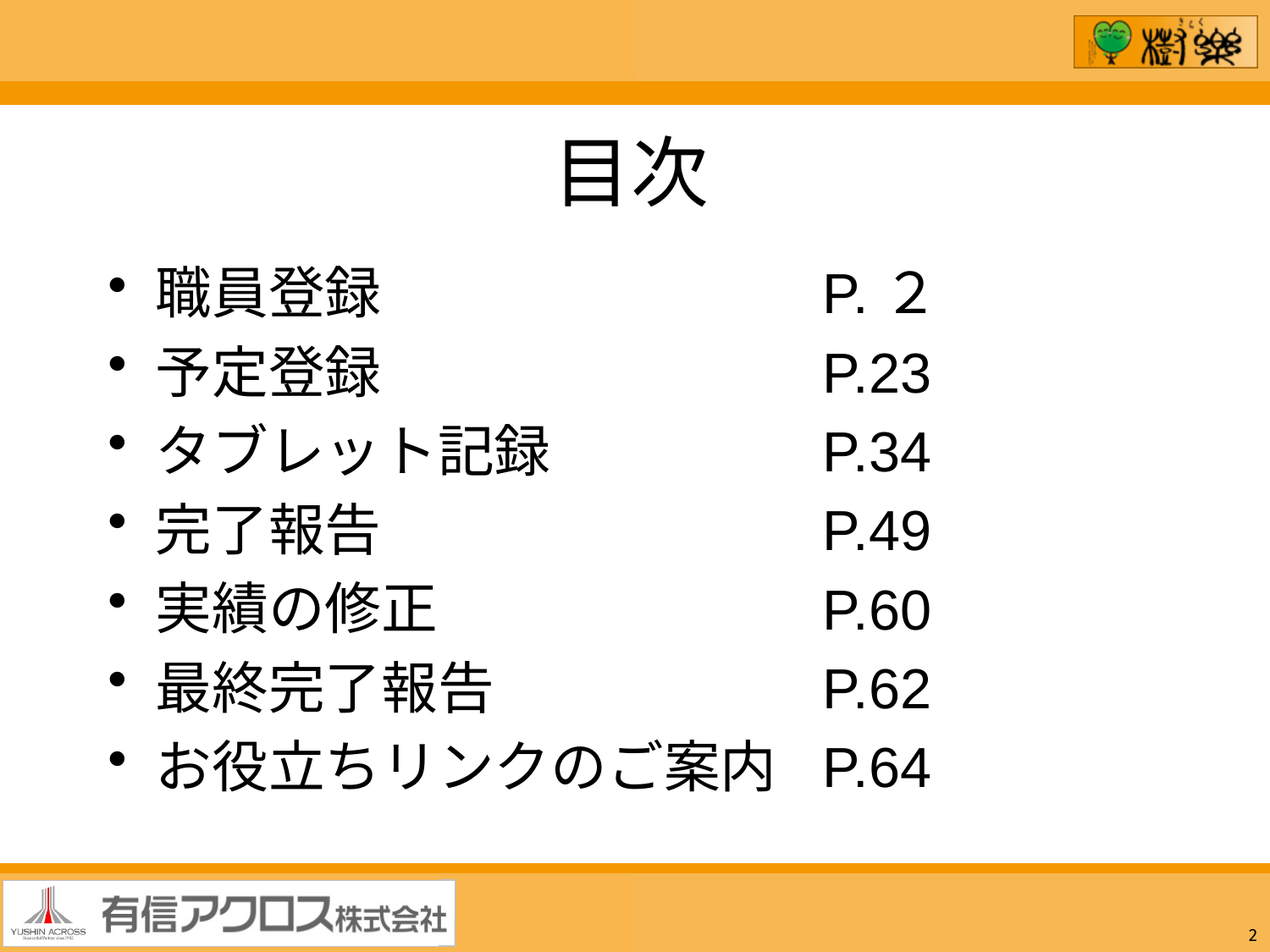

# 目次
職員登録
予定登録
タブレット記録
完了報告
実績の修正
最終完了報告
お役立ちリンクのご案内

P.２
P.23
P.34
P.49
P.60
P.62
P.64

2